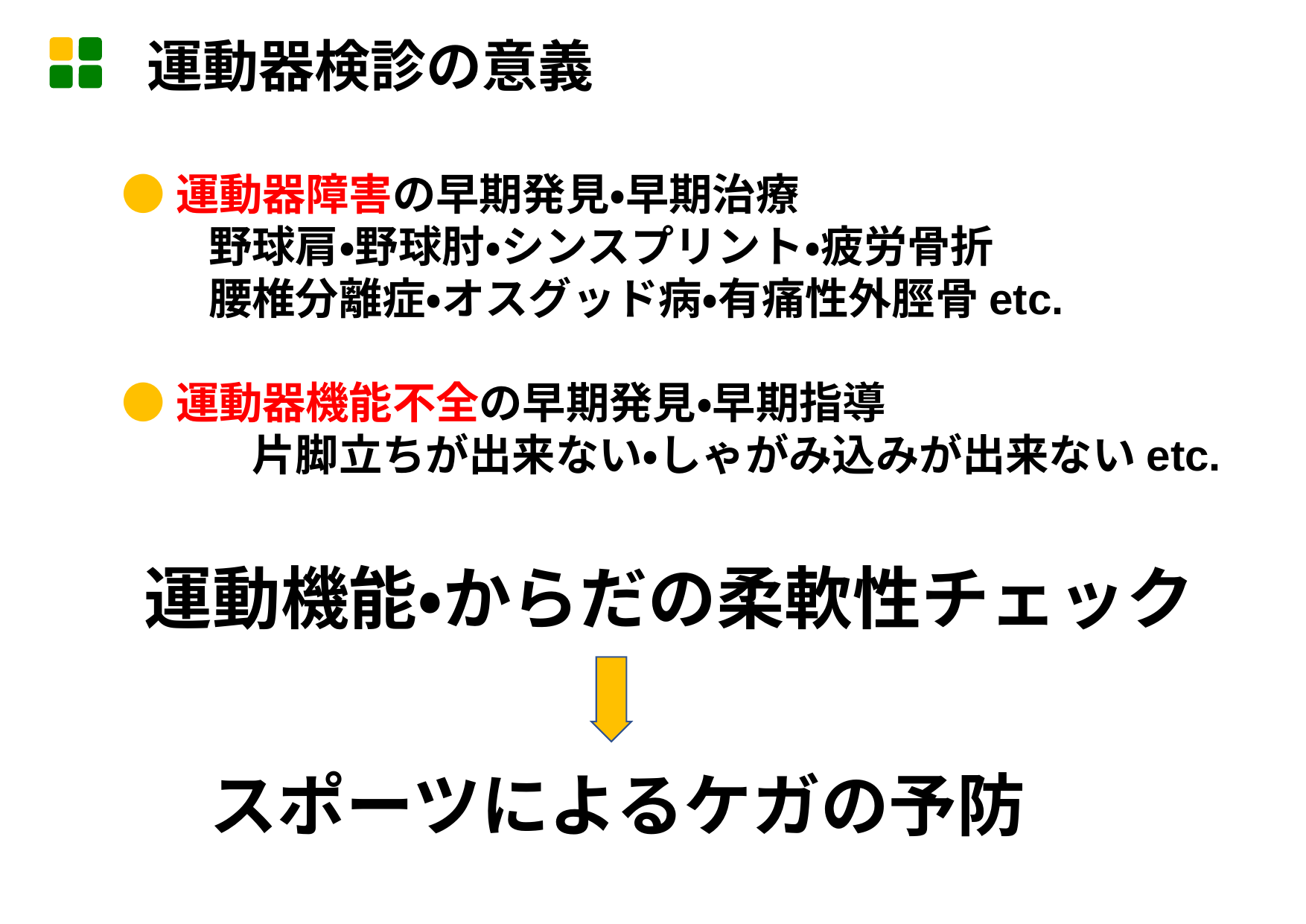

運動器検診の意義

●運動器障害の早期発見・早期治療
　　野球肩・野球肘・シンスプリント・疲労骨折
　　腰椎分離症・オスグッド病・有痛性外脛骨etc.

●運動器機能不全の早期発見・早期指導
　　　片脚立ちが出来ない・しゃがみ込みが出来ないetc.
運動機能・からだの柔軟性チェック

スポーツによるケガの予防